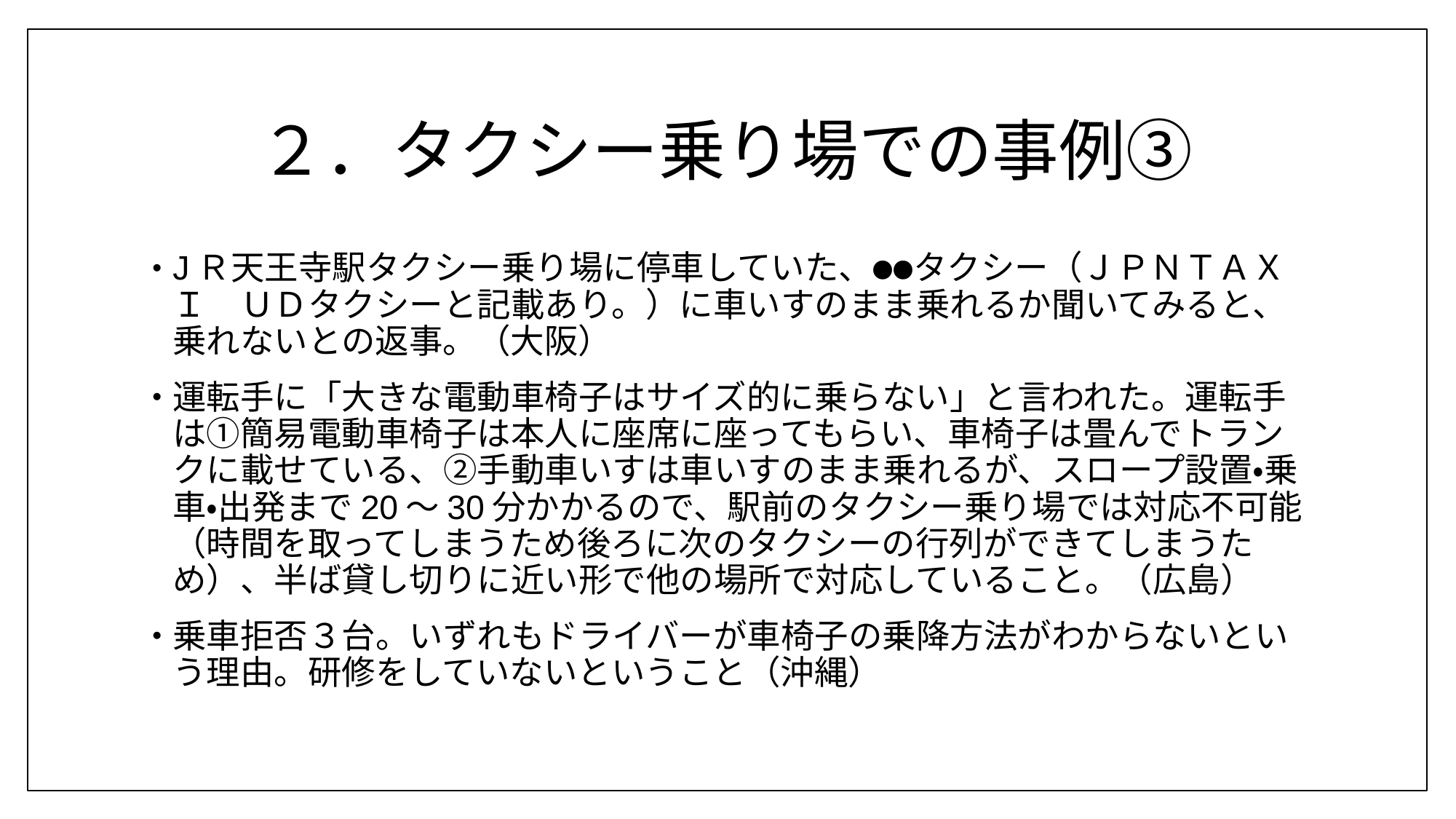

# ２．タクシー乗り場での事例③
JＲ天王寺駅タクシー乗り場に停車していた、⚫⚫タクシー（ＪＰＮＴＡＸＩ　ＵＤタクシーと記載あり。）に車いすのまま乗れるか聞いてみると、乗れないとの返事。（大阪）
運転手に「大きな電動車椅子はサイズ的に乗らない」と言われた。運転手は①簡易電動車椅子は本人に座席に座ってもらい、車椅子は畳んでトランクに載せている、②手動車いすは車いすのまま乗れるが、スロープ設置・乗車・出発まで20～30分かかるので、駅前のタクシー乗り場では対応不可能（時間を取ってしまうため後ろに次のタクシーの行列ができてしまうため）、半ば貸し切りに近い形で他の場所で対応していること。（広島）
乗車拒否３台。いずれもドライバーが車椅子の乗降方法がわからないという理由。研修をしていないということ（沖縄）